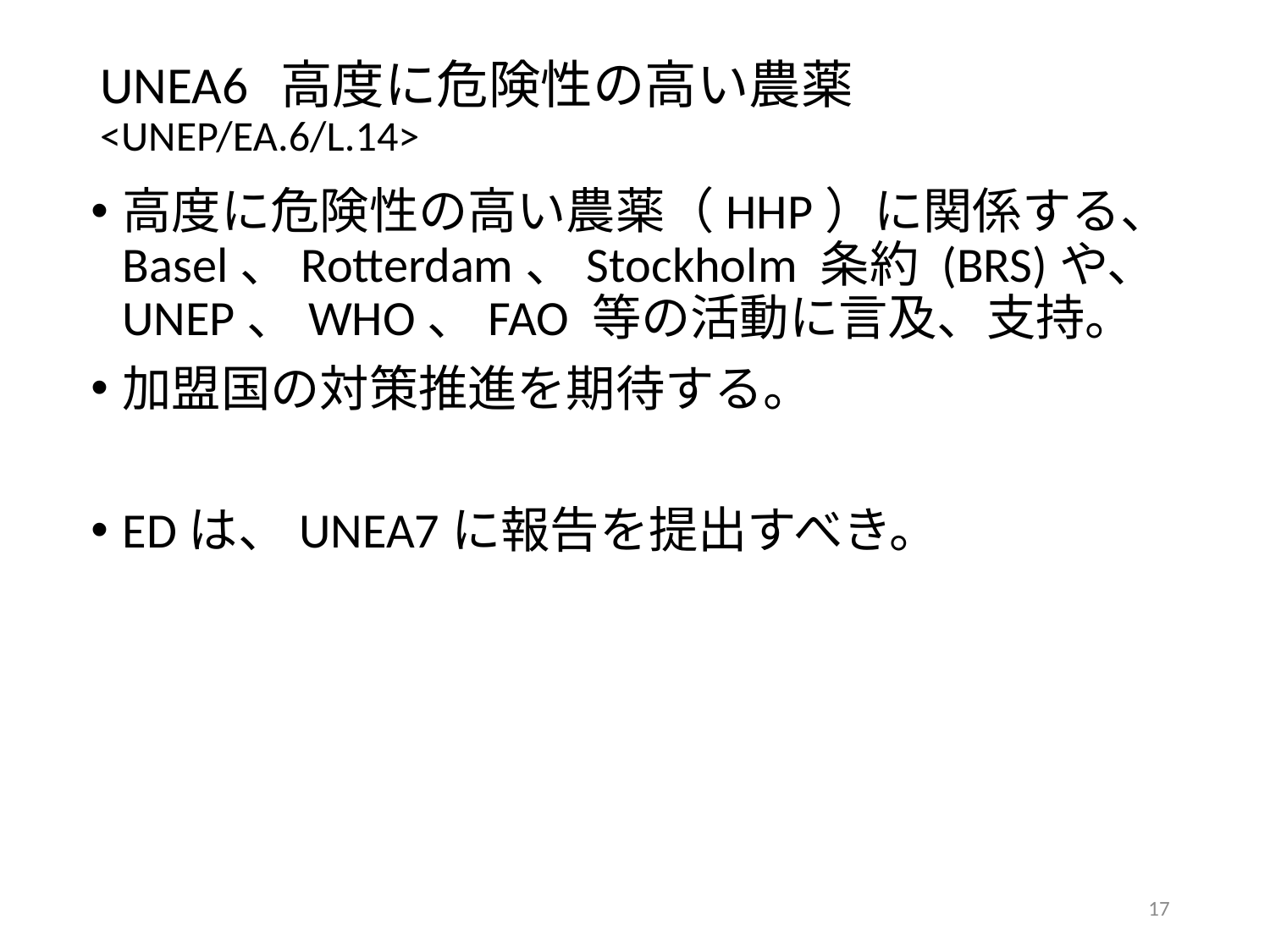

# UNEA6  高度に危険性の高い農薬 <UNEP/EA.6/L.14>
高度に危険性の高い農薬（HHP）に関係する、Basel、Rotterdam、Stockholm 条約 (BRS)や、UNEP、WHO、FAO 等の活動に言及、支持。
加盟国の対策推進を期待する。

EDは、UNEA7に報告を提出すべき。

17